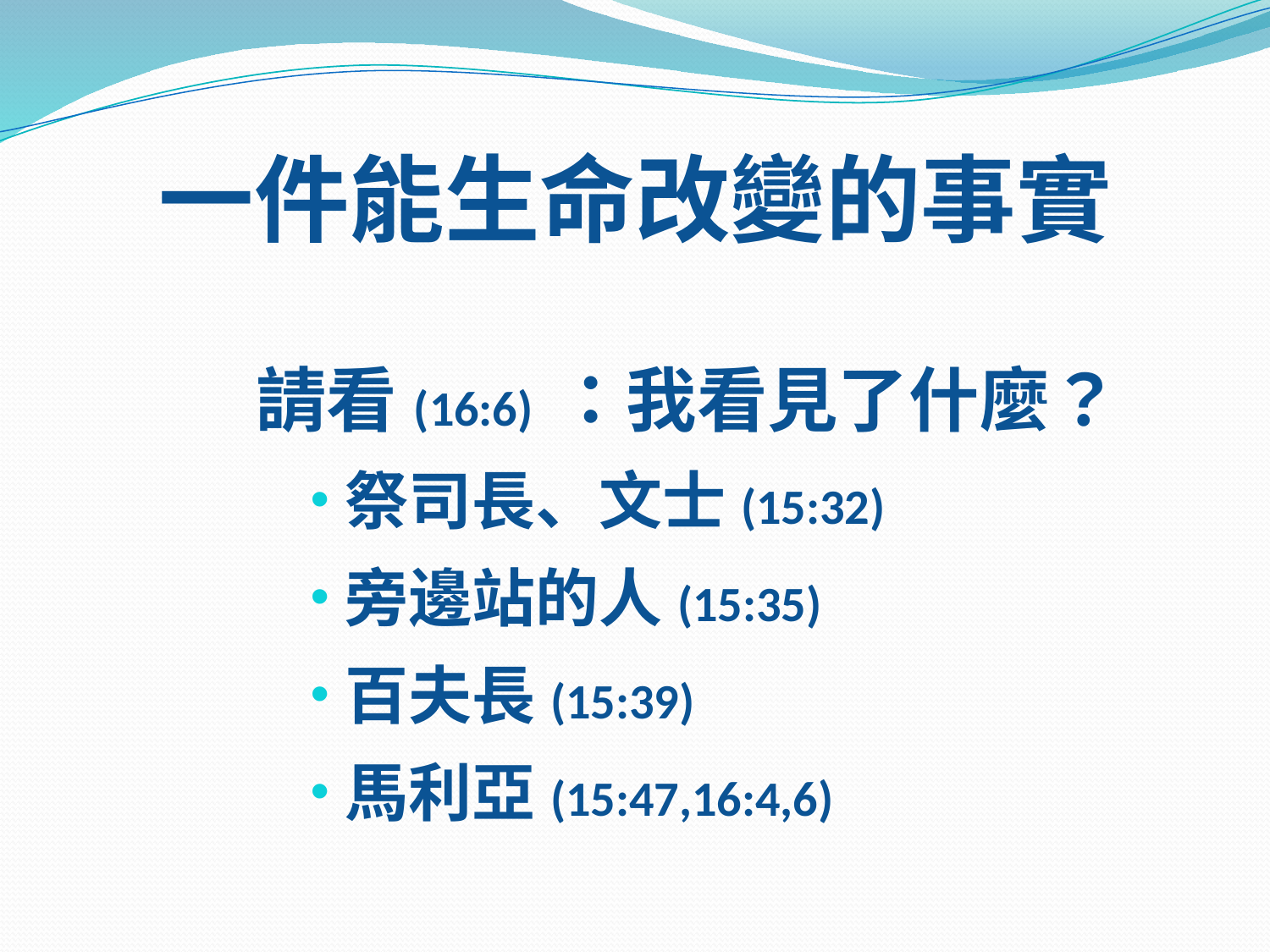

# 一件能生命改變的事實
請看(16:6) ：我看見了什麼？
祭司長、文士(15:32)
旁邊站的人(15:35)
百夫長(15:39)
馬利亞(15:47,16:4,6)